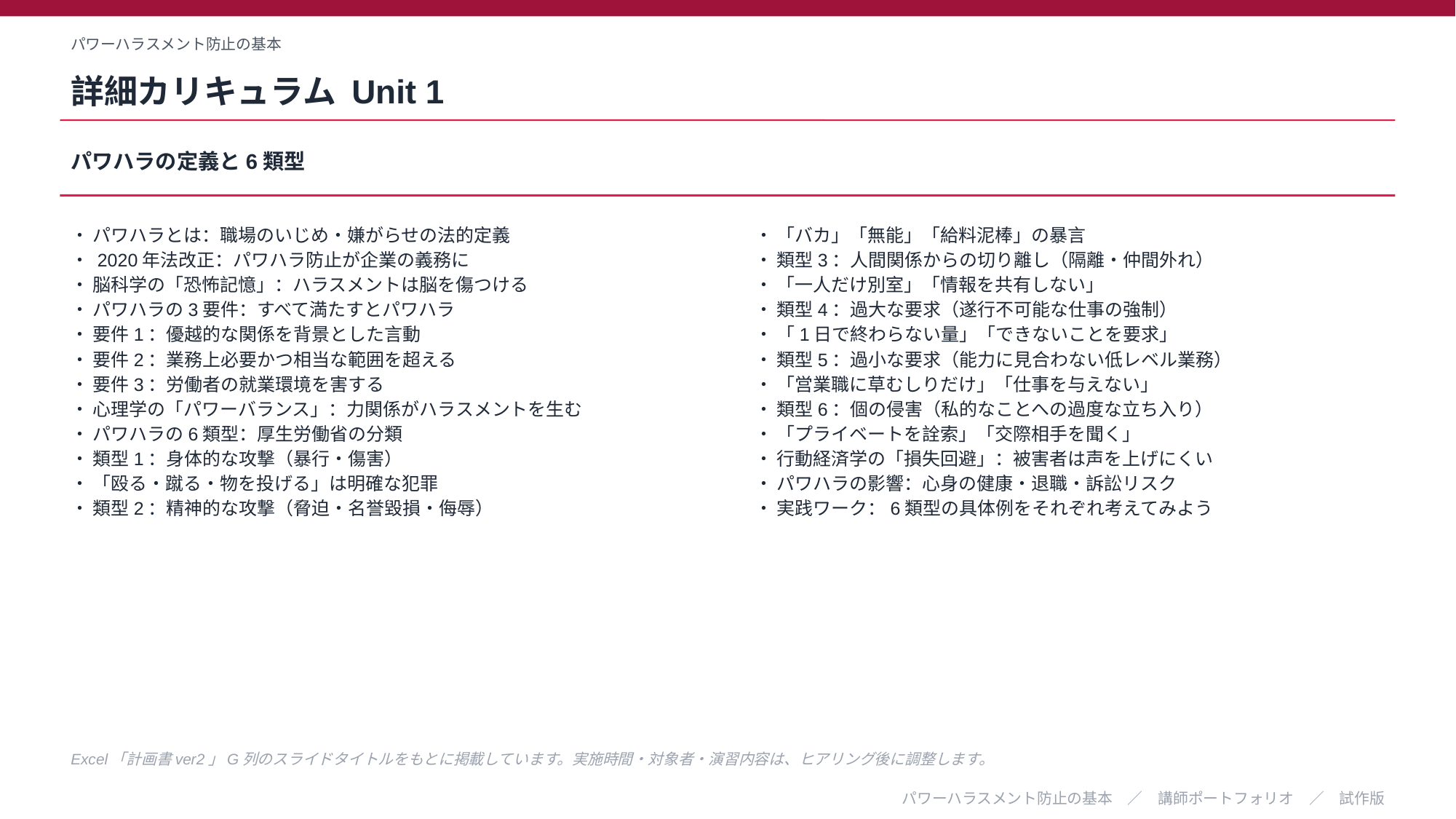

パワーハラスメント防止の基本
詳細カリキュラム Unit 1

パワハラの定義と6類型

・ パワハラとは：職場のいじめ・嫌がらせの法的定義
・ 2020年法改正：パワハラ防止が企業の義務に
・ 脳科学の「恐怖記憶」：ハラスメントは脳を傷つける
・ パワハラの3要件：すべて満たすとパワハラ
・ 要件1：優越的な関係を背景とした言動
・ 要件2：業務上必要かつ相当な範囲を超える
・ 要件3：労働者の就業環境を害する
・ 心理学の「パワーバランス」：力関係がハラスメントを生む
・ パワハラの6類型：厚生労働省の分類
・ 類型1：身体的な攻撃（暴行・傷害）
・ 「殴る・蹴る・物を投げる」は明確な犯罪
・ 類型2：精神的な攻撃（脅迫・名誉毀損・侮辱）
・ 「バカ」「無能」「給料泥棒」の暴言
・ 類型3：人間関係からの切り離し（隔離・仲間外れ）
・ 「一人だけ別室」「情報を共有しない」
・ 類型4：過大な要求（遂行不可能な仕事の強制）
・ 「1日で終わらない量」「できないことを要求」
・ 類型5：過小な要求（能力に見合わない低レベル業務）
・ 「営業職に草むしりだけ」「仕事を与えない」
・ 類型6：個の侵害（私的なことへの過度な立ち入り）
・ 「プライベートを詮索」「交際相手を聞く」
・ 行動経済学の「損失回避」：被害者は声を上げにくい
・ パワハラの影響：心身の健康・退職・訴訟リスク
・ 実践ワーク：6類型の具体例をそれぞれ考えてみよう
Excel「計画書ver2」G列のスライドタイトルをもとに掲載しています。実施時間・対象者・演習内容は、ヒアリング後に調整します。
パワーハラスメント防止の基本　／　講師ポートフォリオ　／　試作版